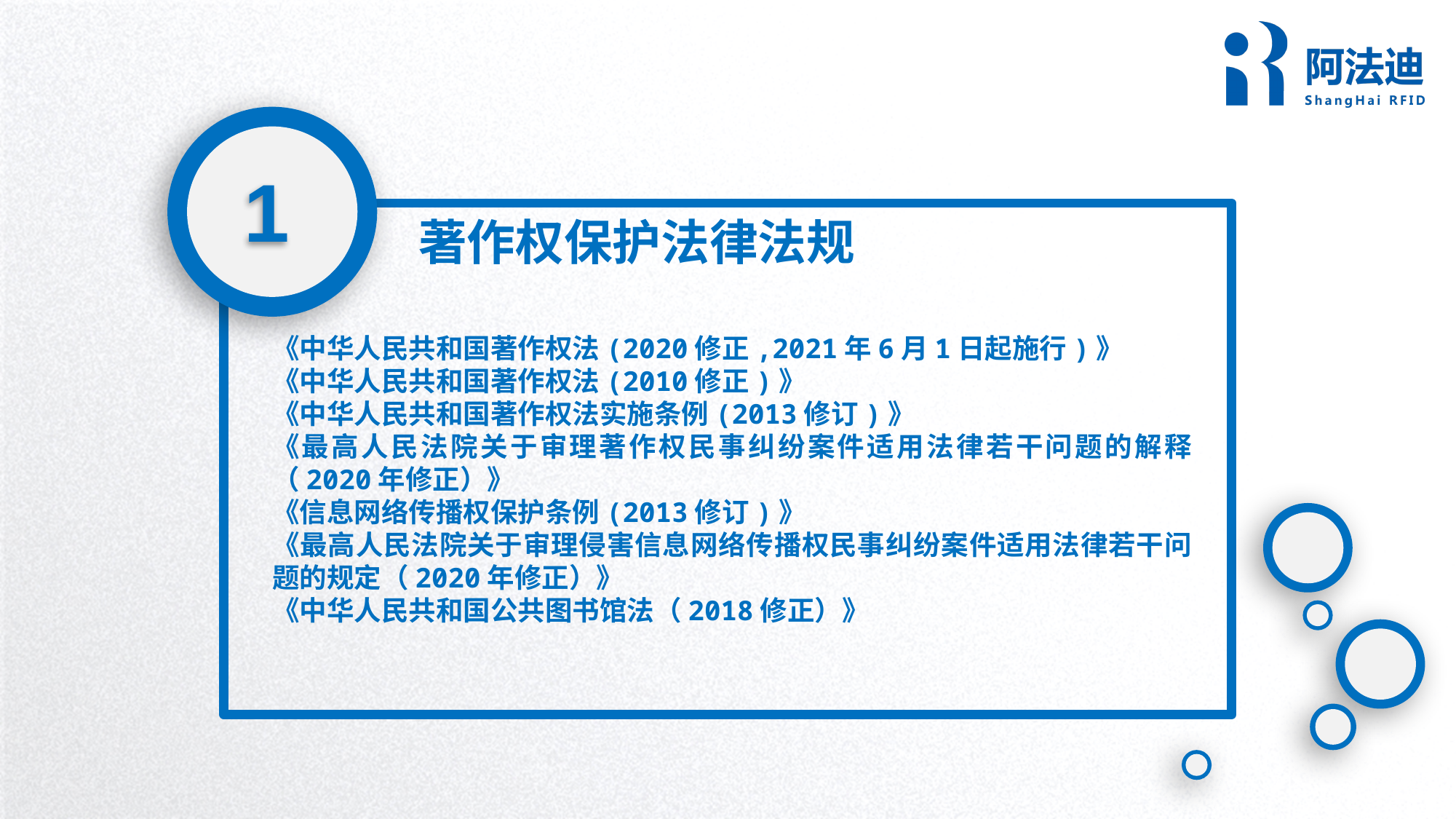

1

著作权保护法律法规
《中华人民共和国著作权法(2020修正,2021年6月1日起施行)》
《中华人民共和国著作权法(2010修正)》
《中华人民共和国著作权法实施条例(2013修订)》
《最高人民法院关于审理著作权民事纠纷案件适用法律若干问题的解释（2020年修正）》
《信息网络传播权保护条例(2013修订)》
《最高人民法院关于审理侵害信息网络传播权民事纠纷案件适用法律若干问题的规定（2020年修正）》
《中华人民共和国公共图书馆法（2018修正）》

延时符